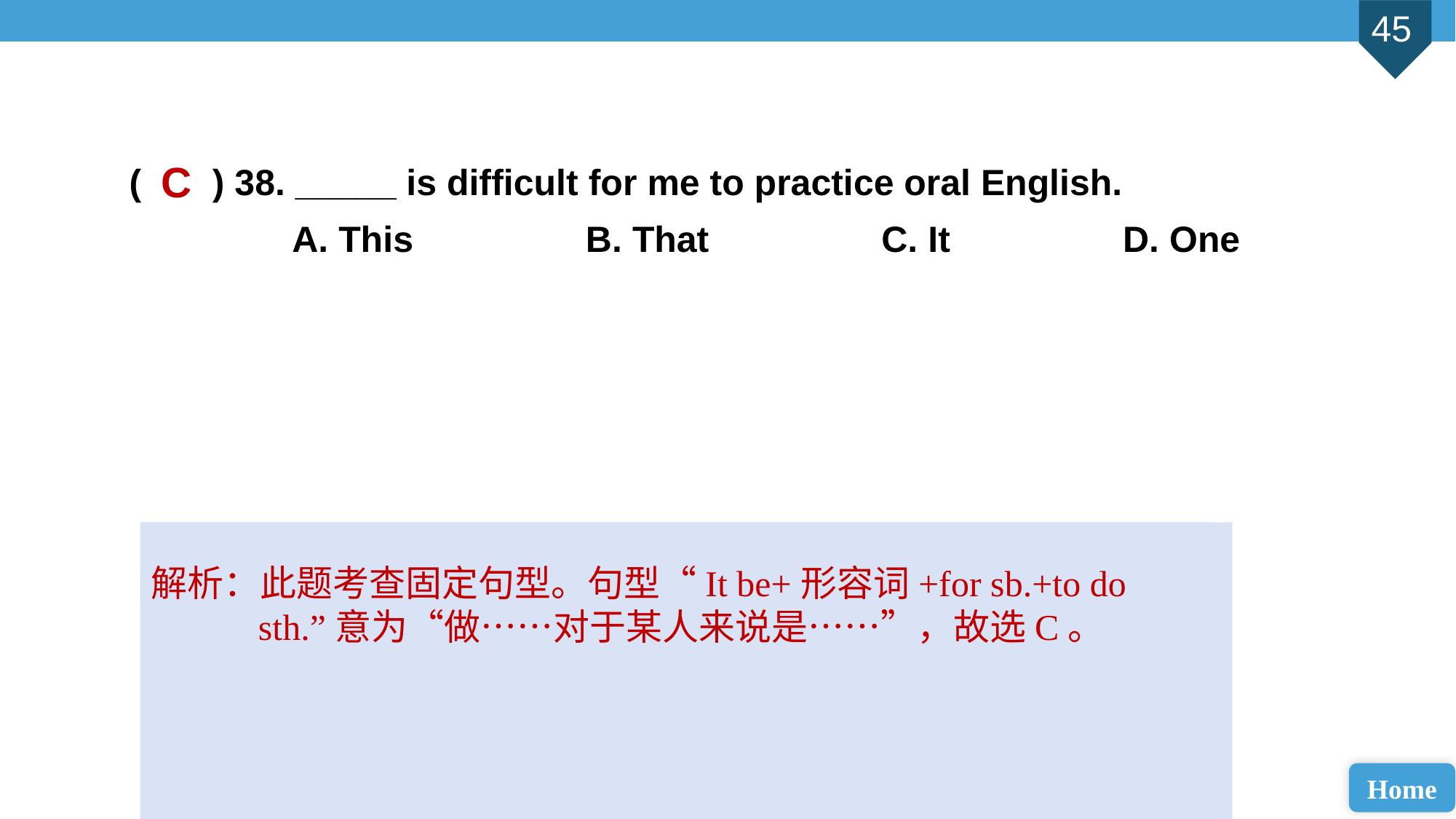

(       ) 38. _____ is difficult for me to practice oral English.
                A. This                 B. That                 C. It                 D. One
C

解析：此题考查固定句型。句型“It be+形容词+for sb.+to do sth.”意为“做……对于某人来说是……”，故选C。